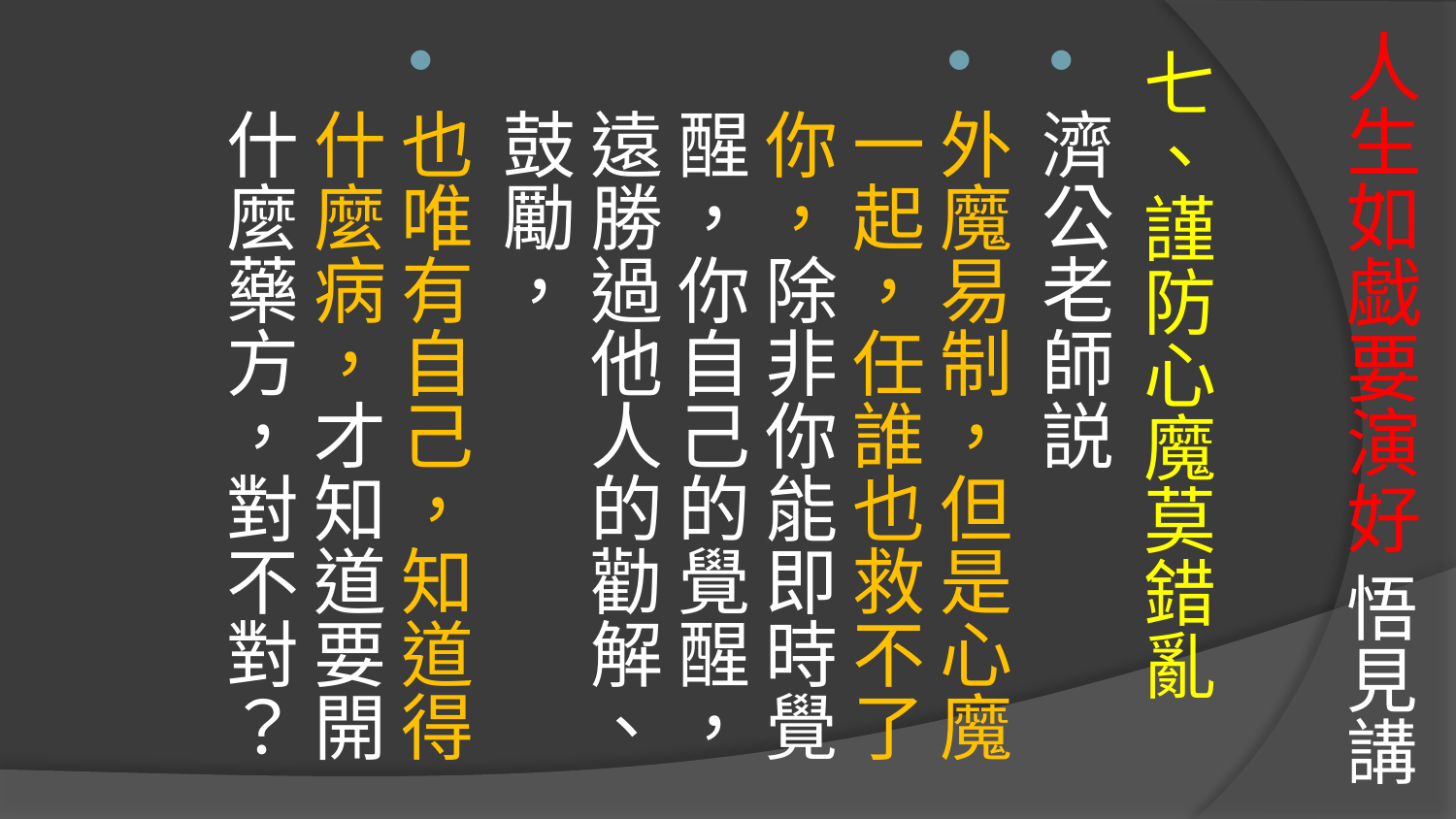

# 人生如戯要演好 悟見講
七、謹防心魔莫錯亂
濟公老師説
外魔易制，但是心魔一起，任誰也救不了你，除非你能即時覺醒，你自己的覺醒，遠勝過他人的勸解、鼓勵，
也唯有自己，知道得什麼病，才知道要開什麼藥方，對不對？